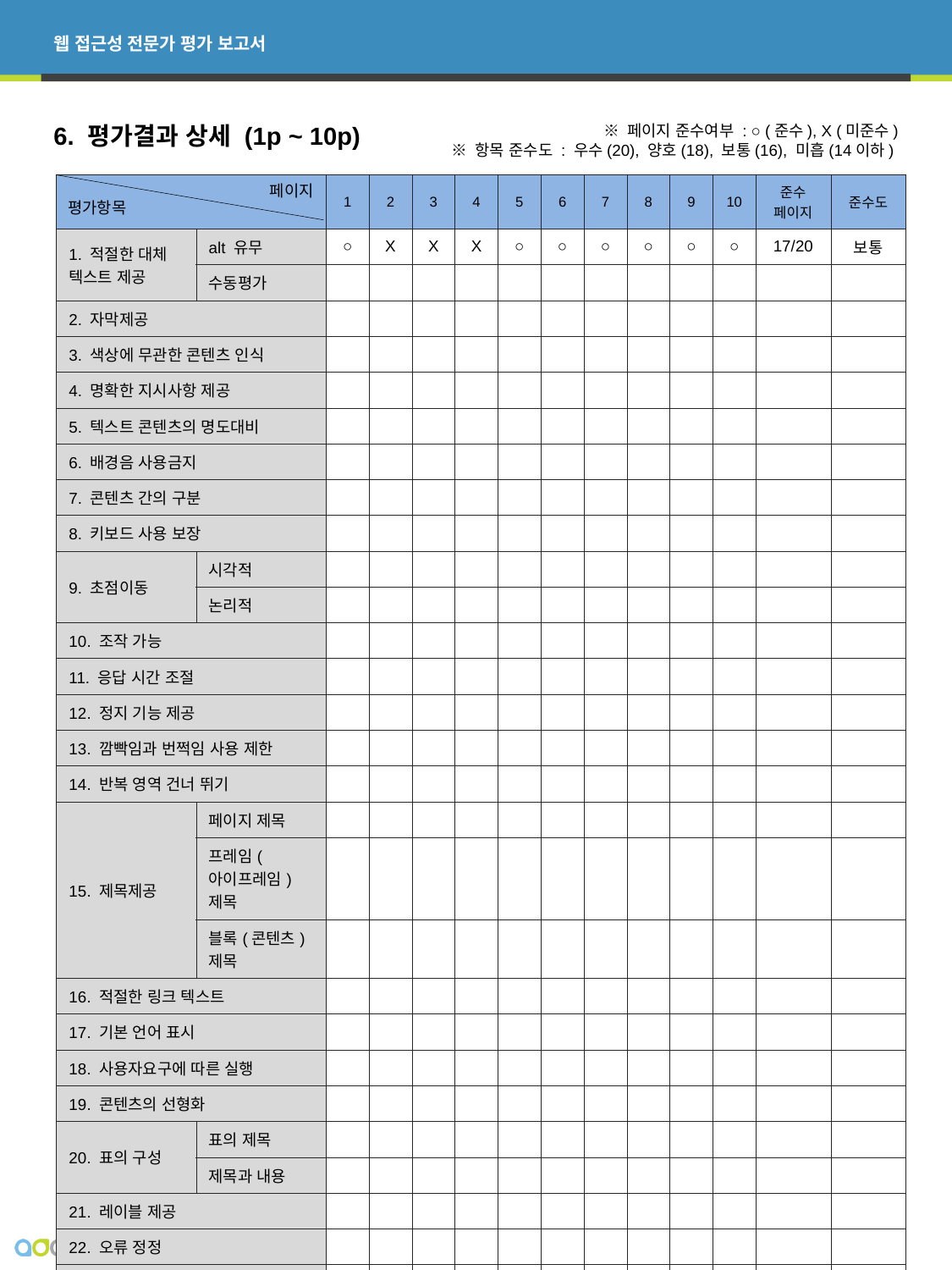

# 6. 평가결과 상세 (1p ~ 10p)
※ 페이지 준수여부 : ○ (준수), X (미준수)
※ 항목 준수도 : 우수(20), 양호(18), 보통(16), 미흡(14이하)
페이지
|  |  | 1 | 2 | 3 | 4 | 5 | 6 | 7 | 8 | 9 | 10 | 준수 페이지 | 준수도 |
| --- | --- | --- | --- | --- | --- | --- | --- | --- | --- | --- | --- | --- | --- |
| 1. 적절한 대체 텍스트 제공 | alt 유무 | ○ | X | X | X | ○ | ○ | ○ | ○ | ○ | ○ | 17/20 | 보통 |
|  | 수동평가 |  |  |  |  |  |  |  |  |  |  |  |  |
| 2. 자막제공 |  |  |  |  |  |  |  |  |  |  |  |  |  |
| 3. 색상에 무관한 콘텐츠 인식 |  |  |  |  |  |  |  |  |  |  |  |  |  |
| 4. 명확한 지시사항 제공 |  |  |  |  |  |  |  |  |  |  |  |  |  |
| 5. 텍스트 콘텐츠의 명도대비 |  |  |  |  |  |  |  |  |  |  |  |  |  |
| 6. 배경음 사용금지 |  |  |  |  |  |  |  |  |  |  |  |  |  |
| 7. 콘텐츠 간의 구분 |  |  |  |  |  |  |  |  |  |  |  |  |  |
| 8. 키보드 사용 보장 |  |  |  |  |  |  |  |  |  |  |  |  |  |
| 9. 초점이동 | 시각적 |  |  |  |  |  |  |  |  |  |  |  |  |
|  | 논리적 |  |  |  |  |  |  |  |  |  |  |  |  |
| 10. 조작 가능 |  |  |  |  |  |  |  |  |  |  |  |  |  |
| 11. 응답 시간 조절 |  |  |  |  |  |  |  |  |  |  |  |  |  |
| 12. 정지 기능 제공 |  |  |  |  |  |  |  |  |  |  |  |  |  |
| 13. 깜빡임과 번쩍임 사용 제한 |  |  |  |  |  |  |  |  |  |  |  |  |  |
| 14. 반복 영역 건너 뛰기 |  |  |  |  |  |  |  |  |  |  |  |  |  |
| 15. 제목제공 | 페이지 제목 |  |  |  |  |  |  |  |  |  |  |  |  |
|  | 프레임(아이프레임) 제목 |  |  |  |  |  |  |  |  |  |  |  |  |
|  | 블록(콘텐츠) 제목 |  |  |  |  |  |  |  |  |  |  |  |  |
| 16. 적절한 링크 텍스트 |  |  |  |  |  |  |  |  |  |  |  |  |  |
| 17. 기본 언어 표시 |  |  |  |  |  |  |  |  |  |  |  |  |  |
| 18. 사용자요구에 따른 실행 |  |  |  |  |  |  |  |  |  |  |  |  |  |
| 19. 콘텐츠의 선형화 |  |  |  |  |  |  |  |  |  |  |  |  |  |
| 20. 표의 구성 | 표의 제목 |  |  |  |  |  |  |  |  |  |  |  |  |
|  | 제목과 내용 |  |  |  |  |  |  |  |  |  |  |  |  |
| 21. 레이블 제공 |  |  |  |  |  |  |  |  |  |  |  |  |  |
| 22. 오류 정정 |  |  |  |  |  |  |  |  |  |  |  |  |  |
| 23. 마크업오류방지 |  |  |  |  |  |  |  |  |  |  |  |  |  |
| 24. 웹 애플리케이션 접근성 준수 |  |  |  |  |  |  |  |  |  |  |  |  |  |
평가항목
18